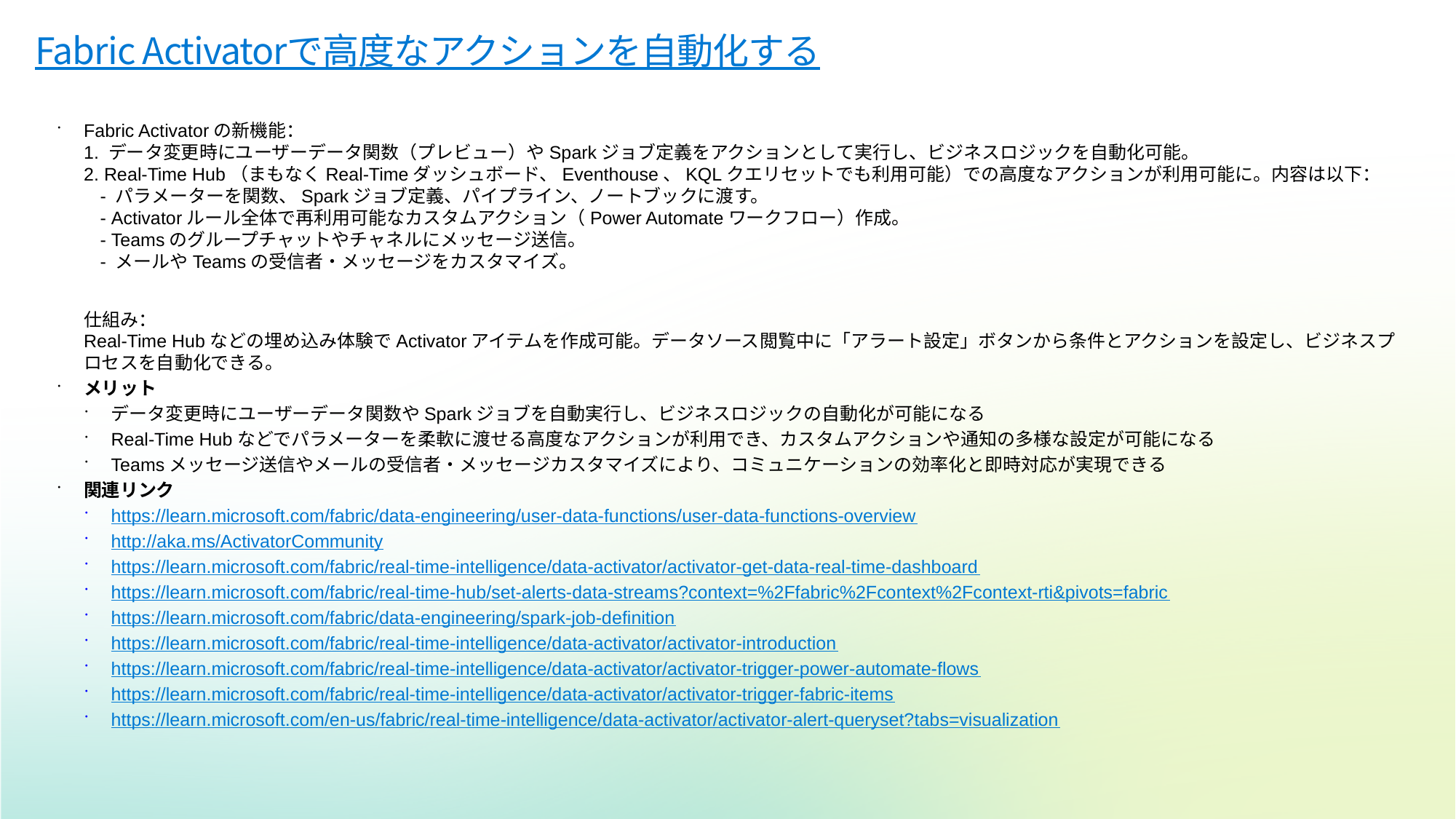

# Fabric Activatorで高度なアクションを自動化する
Fabric Activatorの新機能：
1. データ変更時にユーザーデータ関数（プレビュー）やSparkジョブ定義をアクションとして実行し、ビジネスロジックを自動化可能。
2. Real-Time Hub（まもなくReal-Timeダッシュボード、Eventhouse、KQLクエリセットでも利用可能）での高度なアクションが利用可能に。内容は以下：
   - パラメーターを関数、Sparkジョブ定義、パイプライン、ノートブックに渡す。
   - Activatorルール全体で再利用可能なカスタムアクション（Power Automateワークフロー）作成。
   - Teamsのグループチャットやチャネルにメッセージ送信。
   - メールやTeamsの受信者・メッセージをカスタマイズ。
仕組み：
Real-Time Hubなどの埋め込み体験でActivatorアイテムを作成可能。データソース閲覧中に「アラート設定」ボタンから条件とアクションを設定し、ビジネスプロセスを自動化できる。
メリット
データ変更時にユーザーデータ関数やSparkジョブを自動実行し、ビジネスロジックの自動化が可能になる
Real-Time Hubなどでパラメーターを柔軟に渡せる高度なアクションが利用でき、カスタムアクションや通知の多様な設定が可能になる
Teamsメッセージ送信やメールの受信者・メッセージカスタマイズにより、コミュニケーションの効率化と即時対応が実現できる
関連リンク
https://learn.microsoft.com/fabric/data-engineering/user-data-functions/user-data-functions-overview
http://aka.ms/ActivatorCommunity
https://learn.microsoft.com/fabric/real-time-intelligence/data-activator/activator-get-data-real-time-dashboard
https://learn.microsoft.com/fabric/real-time-hub/set-alerts-data-streams?context=%2Ffabric%2Fcontext%2Fcontext-rti&pivots=fabric
https://learn.microsoft.com/fabric/data-engineering/spark-job-definition
https://learn.microsoft.com/fabric/real-time-intelligence/data-activator/activator-introduction
https://learn.microsoft.com/fabric/real-time-intelligence/data-activator/activator-trigger-power-automate-flows
https://learn.microsoft.com/fabric/real-time-intelligence/data-activator/activator-trigger-fabric-items
https://learn.microsoft.com/en-us/fabric/real-time-intelligence/data-activator/activator-alert-queryset?tabs=visualization